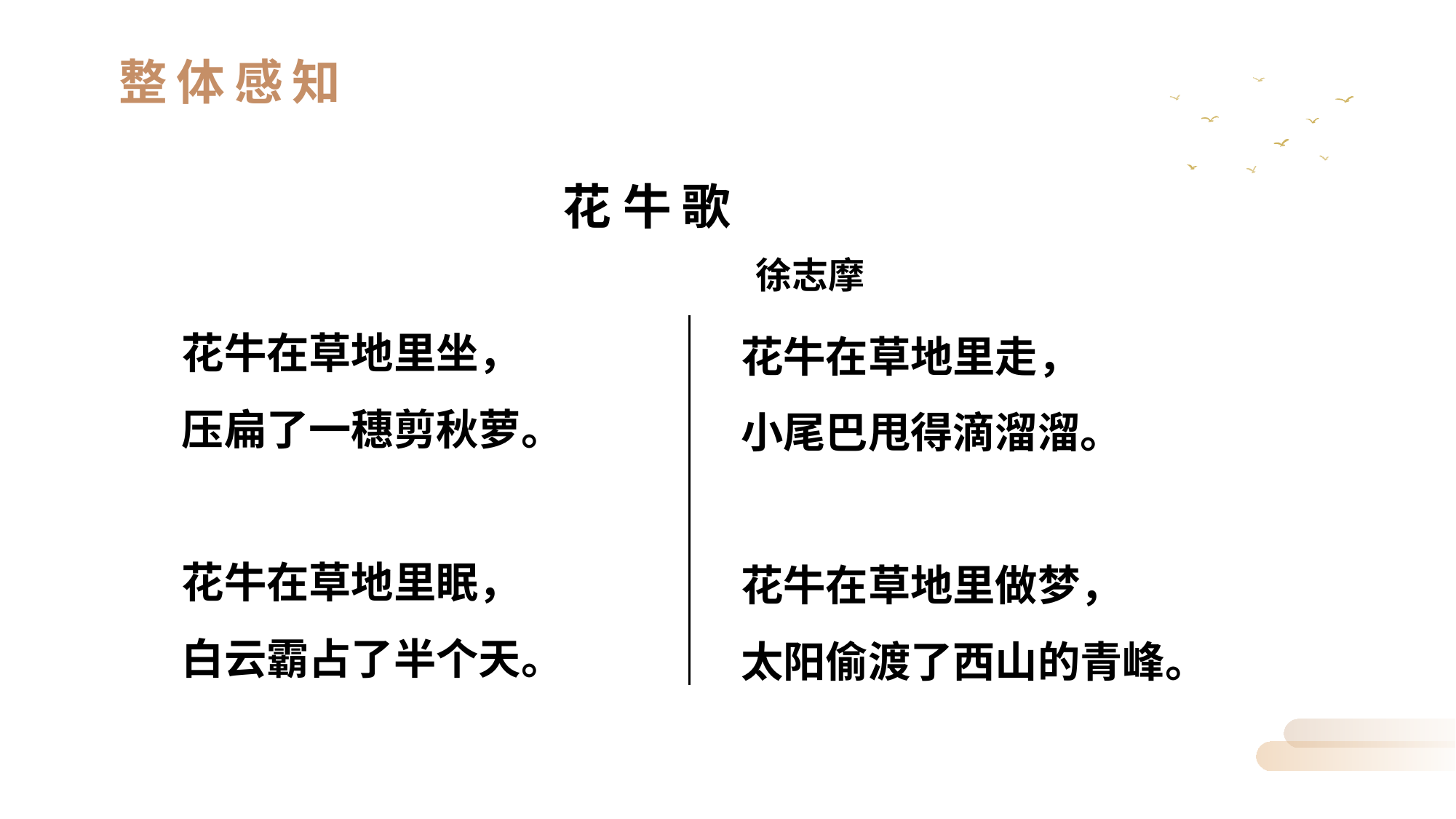

整体感知
花 牛 歌
徐志摩
花牛在草地里坐，
压扁了一穗剪秋萝。

花牛在草地里眠，
白云霸占了半个天。
花牛在草地里走，
小尾巴甩得滴溜溜。

花牛在草地里做梦，
太阳偷渡了西山的青峰。